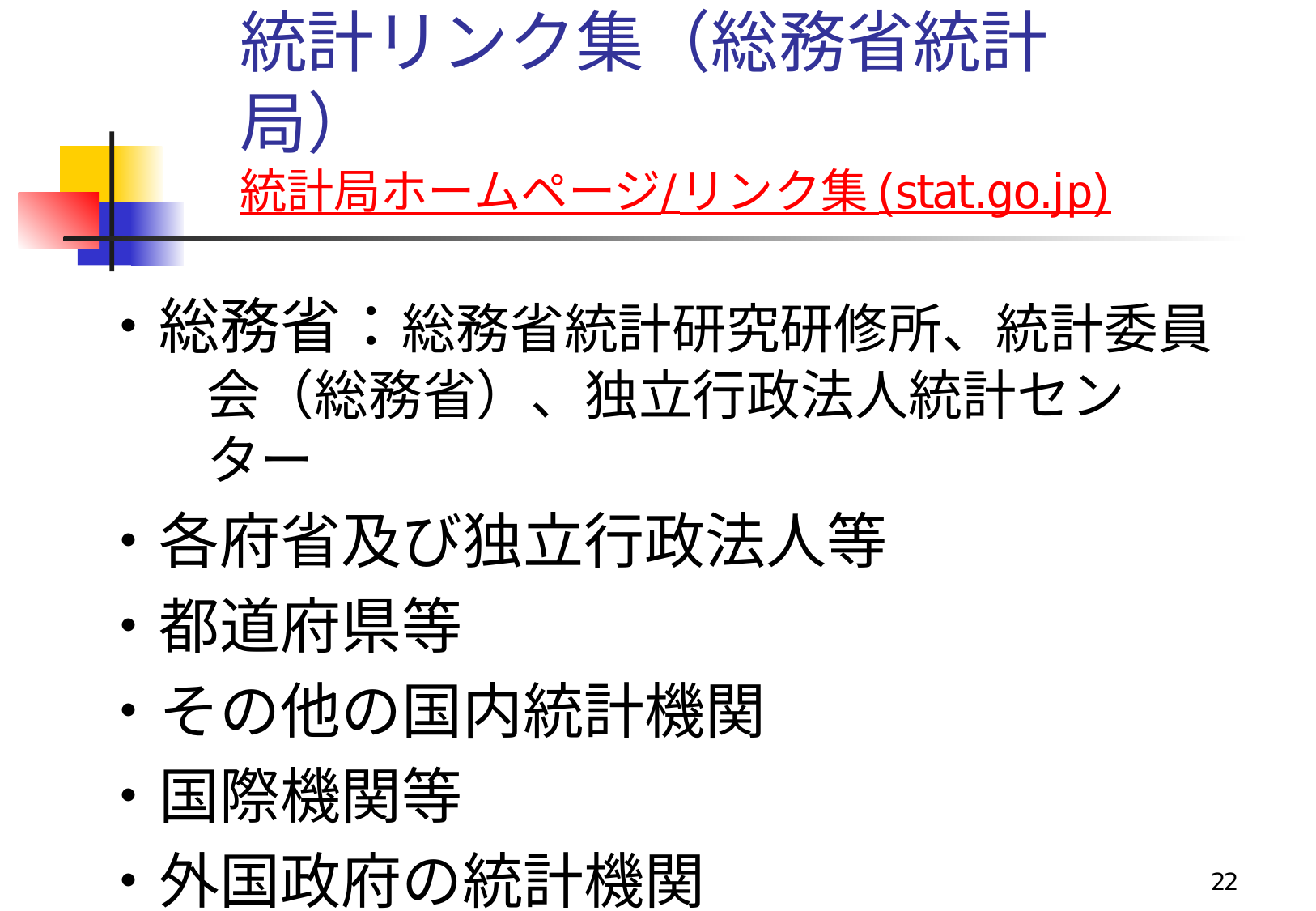

# 統計リンク集（総務省統計局） 統計局ホームページ/リンク集 (stat.go.jp)
・総務省：総務省統計研究研修所、統計委員会（総務省）、独立行政法人統計センター
・各府省及び独立行政法人等
・都道府県等
・その他の国内統計機関
・国際機関等
・外国政府の統計機関
22